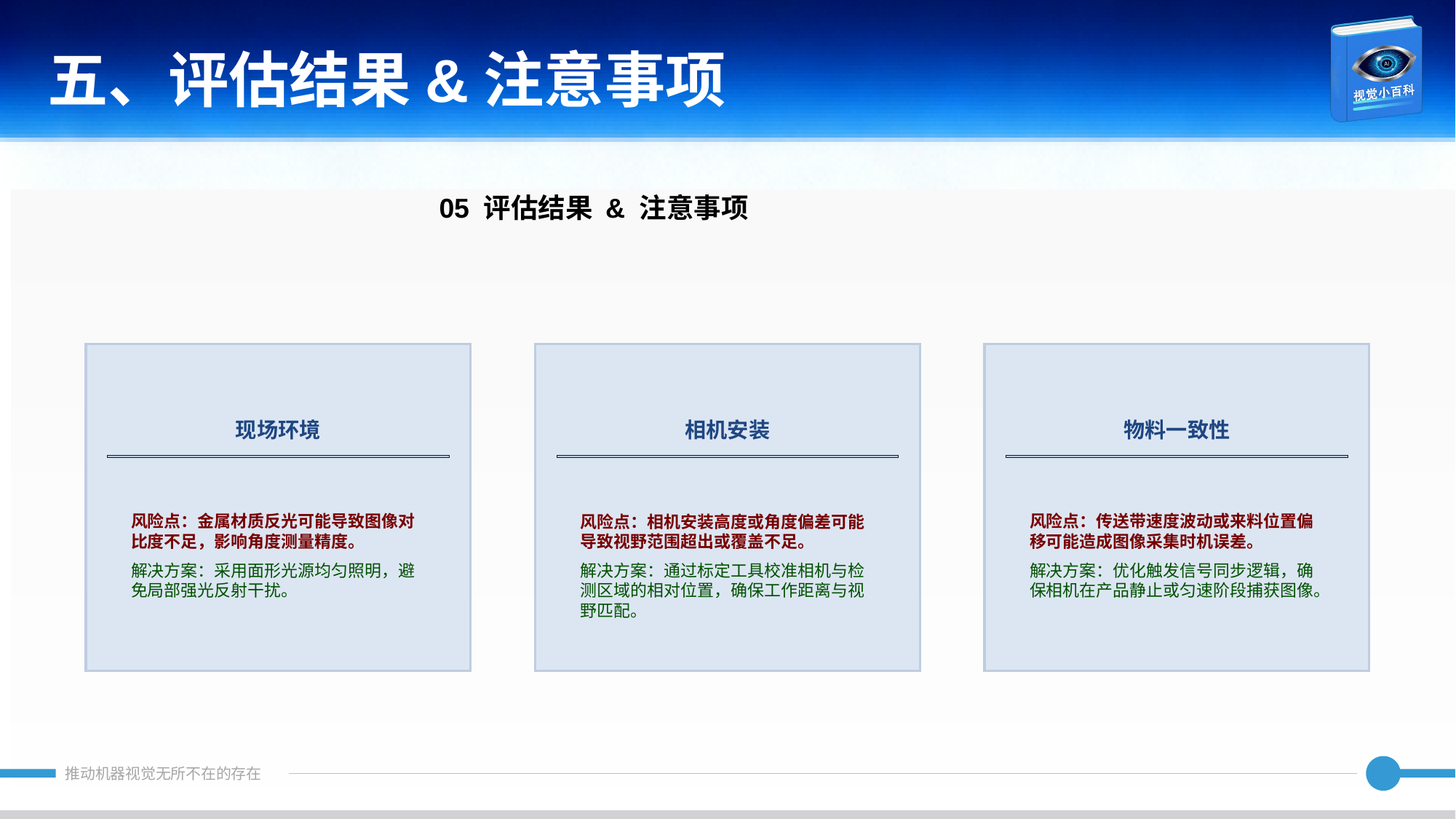

五、评估结果&注意事项

05 评估结果 & 注意事项

现场环境

相机安装

物料一致性

风险点：金属材质反光可能导致图像对比度不足，影响角度测量精度。
解决方案：采用面形光源均匀照明，避免局部强光反射干扰。

风险点：相机安装高度或角度偏差可能导致视野范围超出或覆盖不足。
解决方案：通过标定工具校准相机与检测区域的相对位置，确保工作距离与视野匹配。

风险点：传送带速度波动或来料位置偏移可能造成图像采集时机误差。
解决方案：优化触发信号同步逻辑，确保相机在产品静止或匀速阶段捕获图像。
9